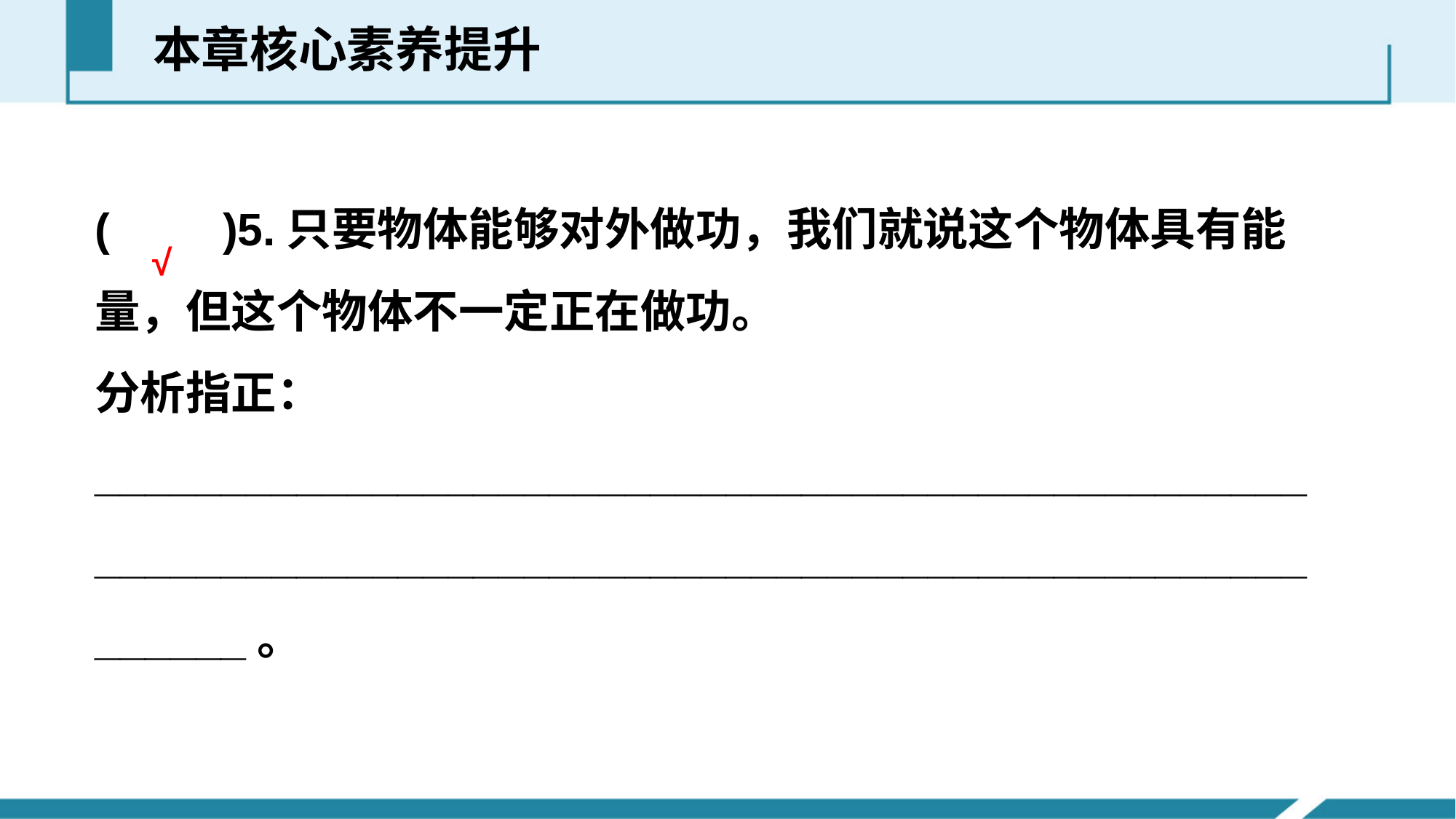

本章核心素养提升
(　　)5.只要物体能够对外做功，我们就说这个物体具有能量，但这个物体不一定正在做功。
分析指正：______________________________________________________________________________________________________。
√